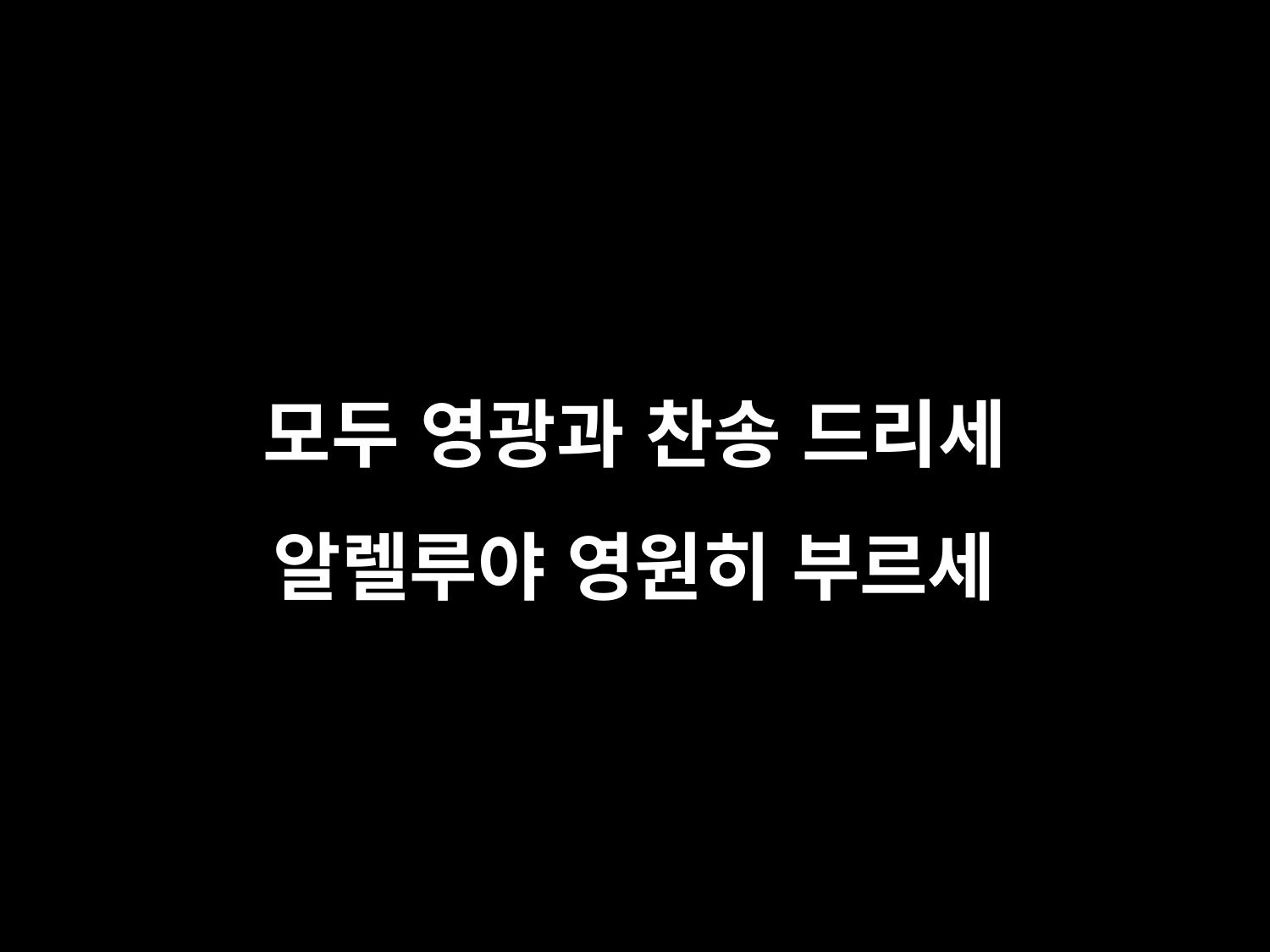

# 모두 영광과 찬송 드리세 알렐루야 영원히 부르세